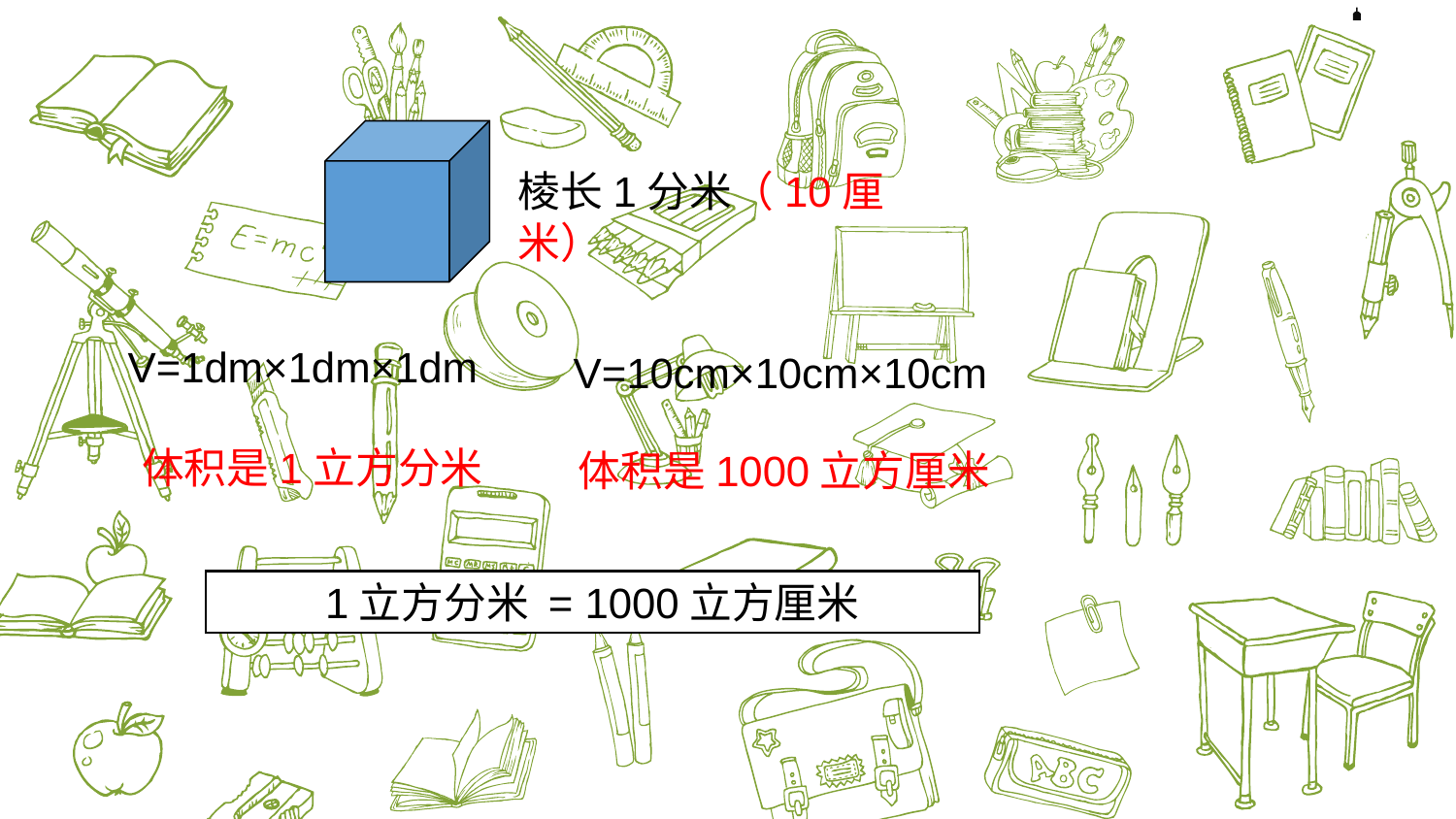

棱长1分米（10厘米）
V=1dm×1dm×1dm
V=10cm×10cm×10cm
体积是1立方分米
体积是1000立方厘米
1立方分米 = 1000立方厘米